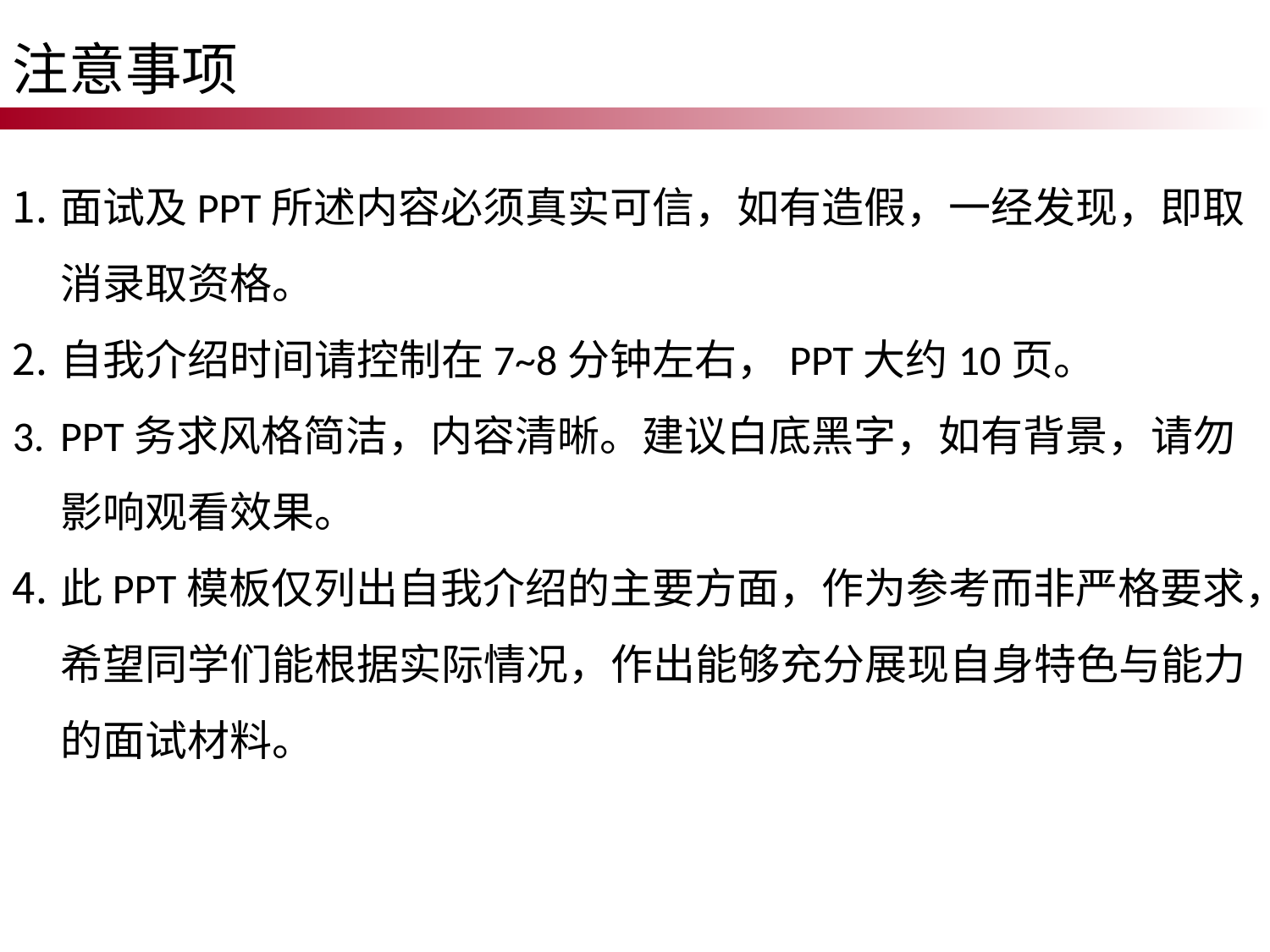

注意事项

面试及PPT所述内容必须真实可信，如有造假，一经发现，即取消录取资格。
自我介绍时间请控制在7~8分钟左右，PPT大约10页。
PPT务求风格简洁，内容清晰。建议白底黑字，如有背景，请勿影响观看效果。
此PPT模板仅列出自我介绍的主要方面，作为参考而非严格要求，希望同学们能根据实际情况，作出能够充分展现自身特色与能力的面试材料。